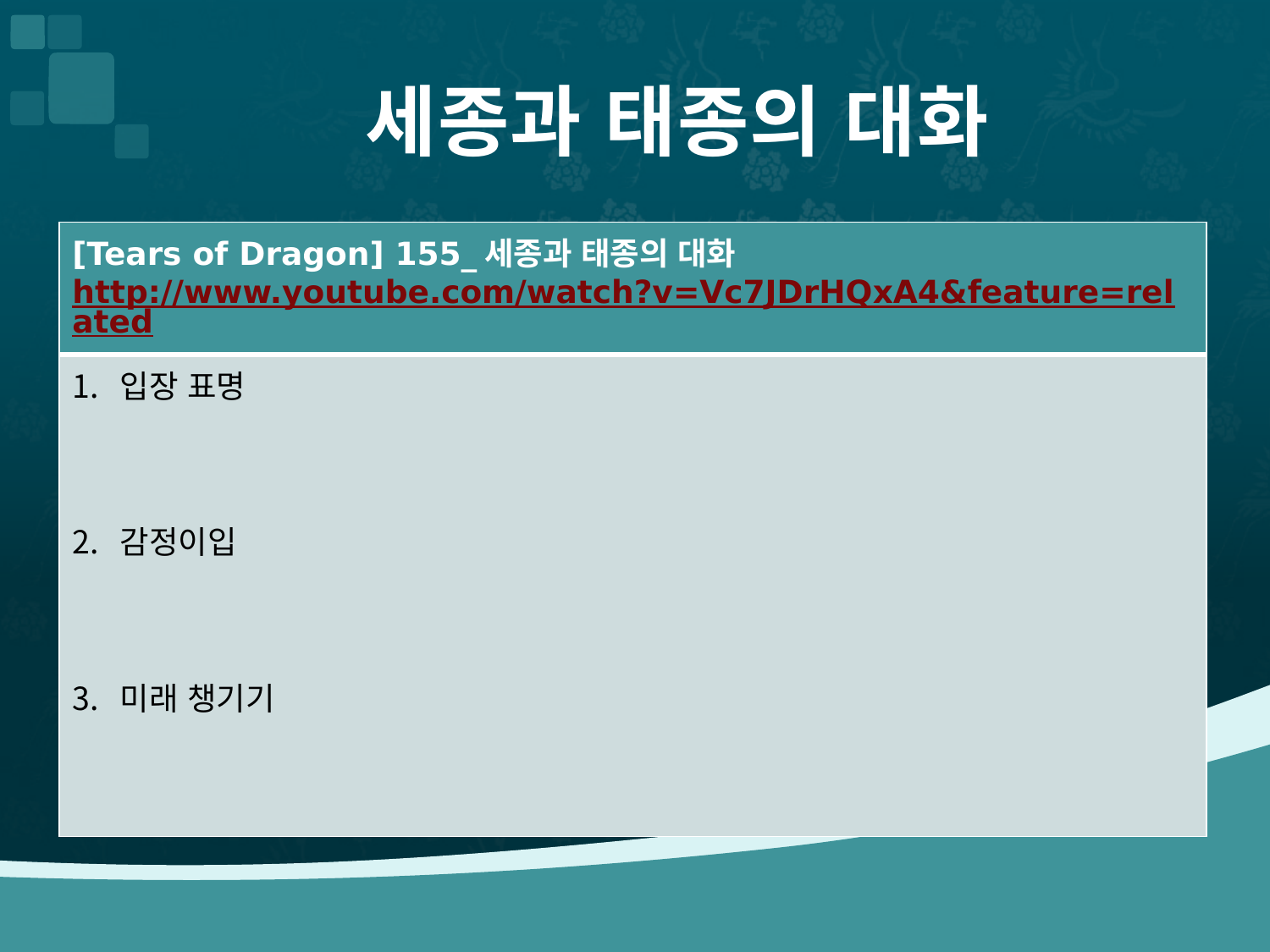

# 세종과 태종의 대화
| [Tears of Dragon] 155\_세종과 태종의 대화 http://www.youtube.com/watch?v=Vc7JDrHQxA4&feature=related |
| --- |
| 입장 표명 감정이입 미래 챙기기 |